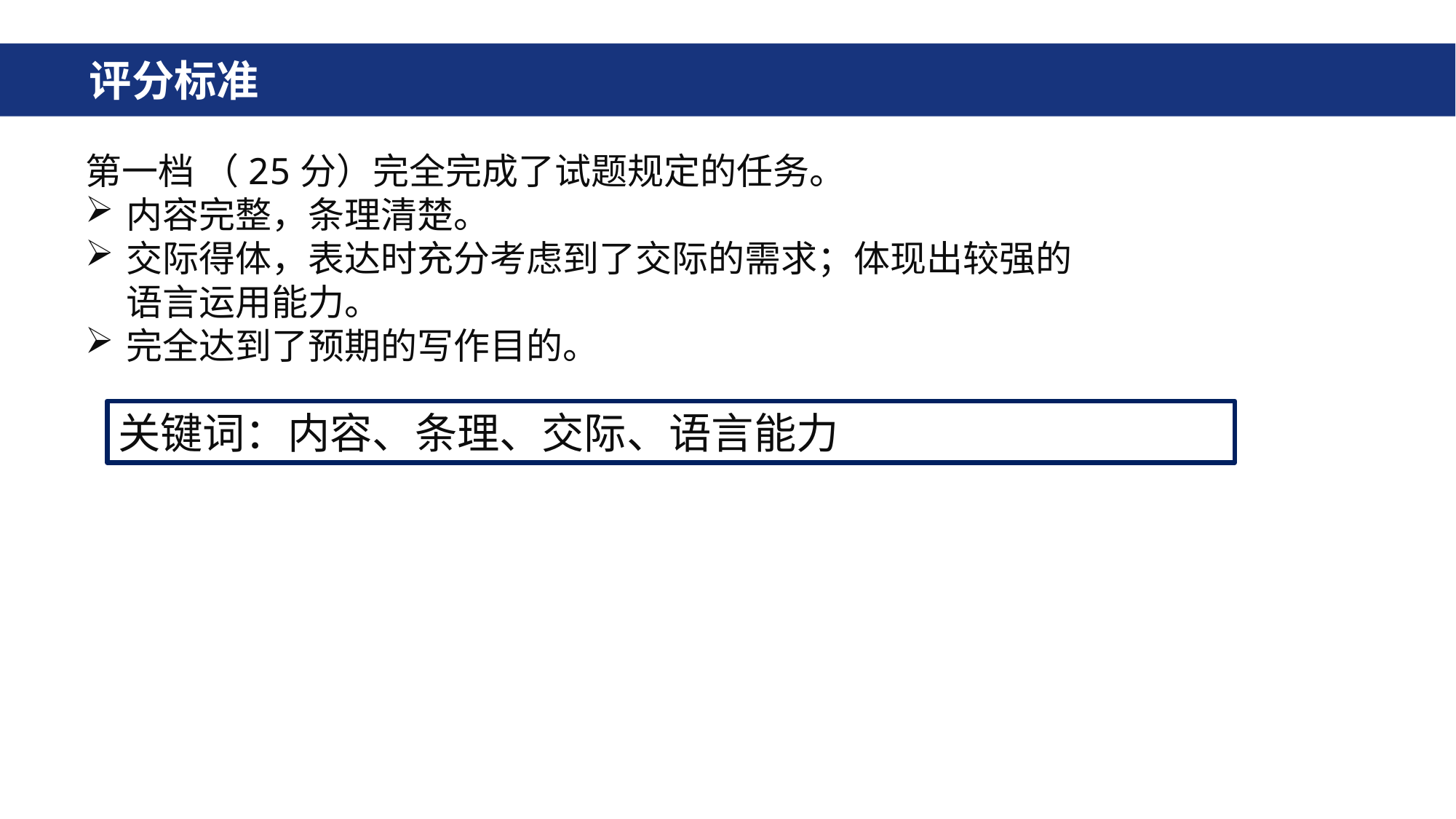

# 评分标准
第一档 （25分）完全完成了试题规定的任务。
内容完整，条理清楚。
交际得体，表达时充分考虑到了交际的需求；体现出较强的语言运用能力。
完全达到了预期的写作目的。
关键词：内容、条理、交际、语言能力